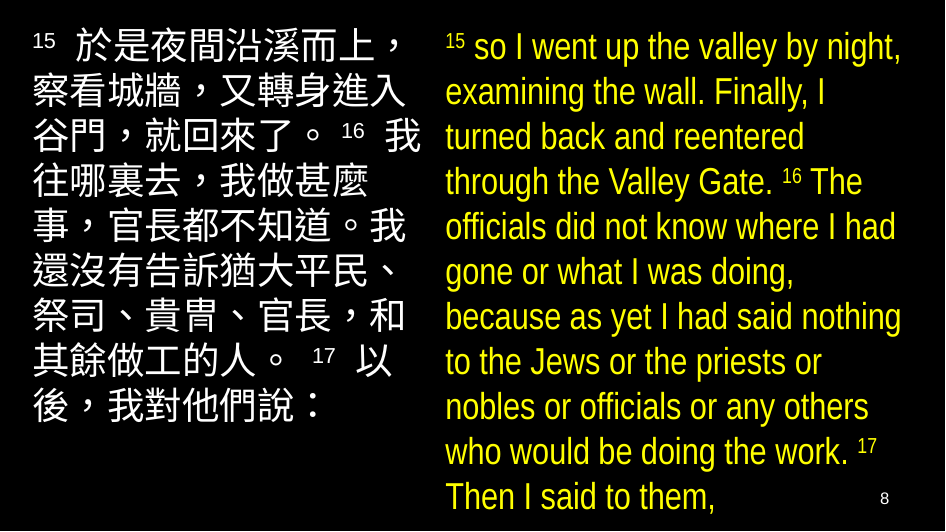

15 於是夜間沿溪而上，察看城牆，又轉身進入谷門，就回來了。16 我往哪裏去，我做甚麼事，官長都不知道。我還沒有告訴猶大平民、祭司、貴冑、官長，和其餘做工的人。 17 以後，我對他們說：
15 so I went up the valley by night, examining the wall. Finally, I turned back and reentered through the Valley Gate. 16 The officials did not know where I had gone or what I was doing, because as yet I had said nothing to the Jews or the priests or nobles or officials or any others who would be doing the work. 17 Then I said to them,
8